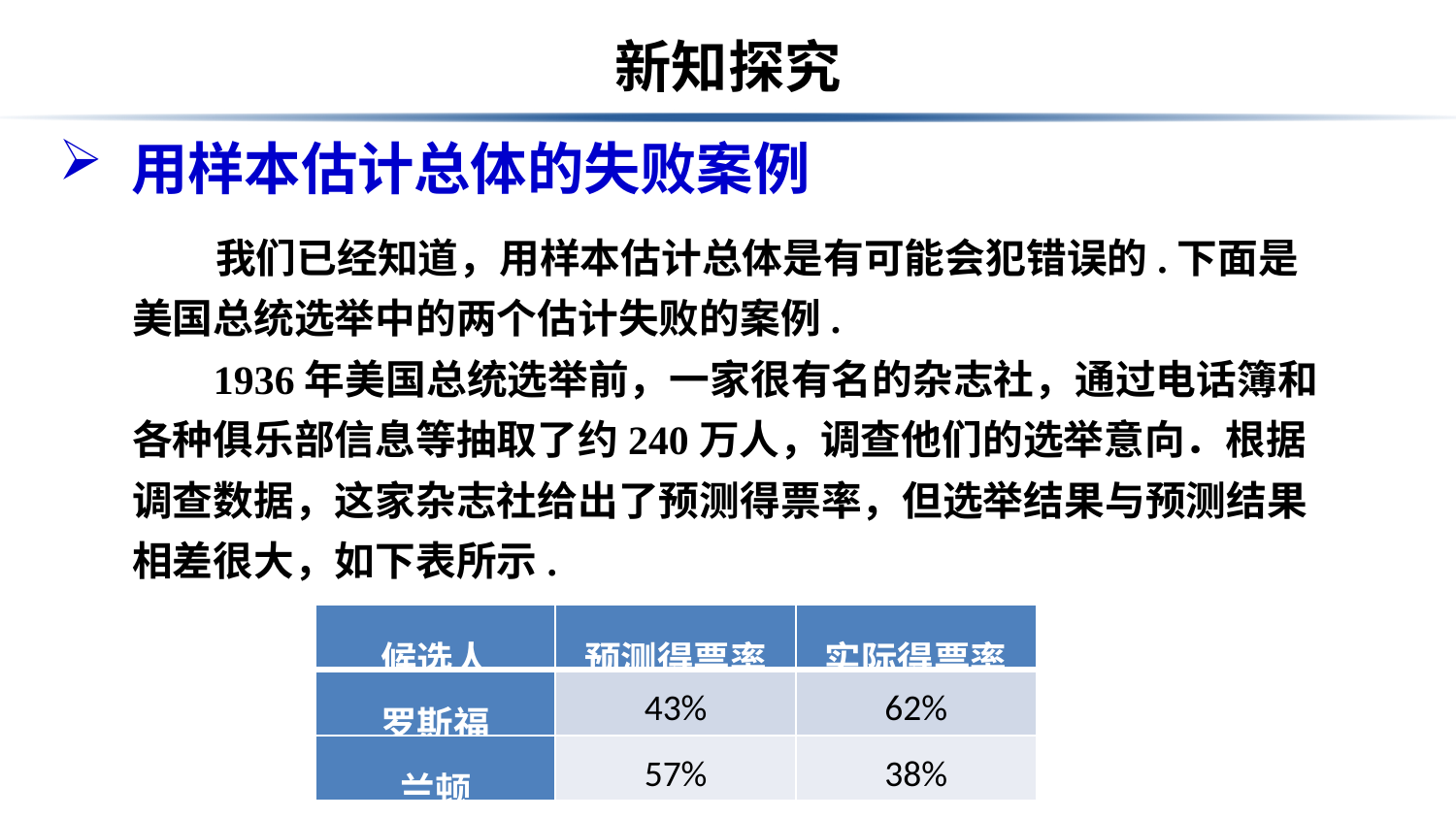

# 新知探究

用样本估计总体的失败案例
        我们已经知道，用样本估计总体是有可能会犯错误的.下面是美国总统选举中的两个估计失败的案例.
        1936年美国总统选举前，一家很有名的杂志社，通过电话簿和各种俱乐部信息等抽取了约240万人，调查他们的选举意向．根据调查数据，这家杂志社给出了预测得票率，但选举结果与预测结果相差很大，如下表所示.
| 候选人 | 预测得票率 | 实际得票率 |
| --- | --- | --- |
| 罗斯福 | 43% | 62% |
| 兰顿 | 57% | 38% |